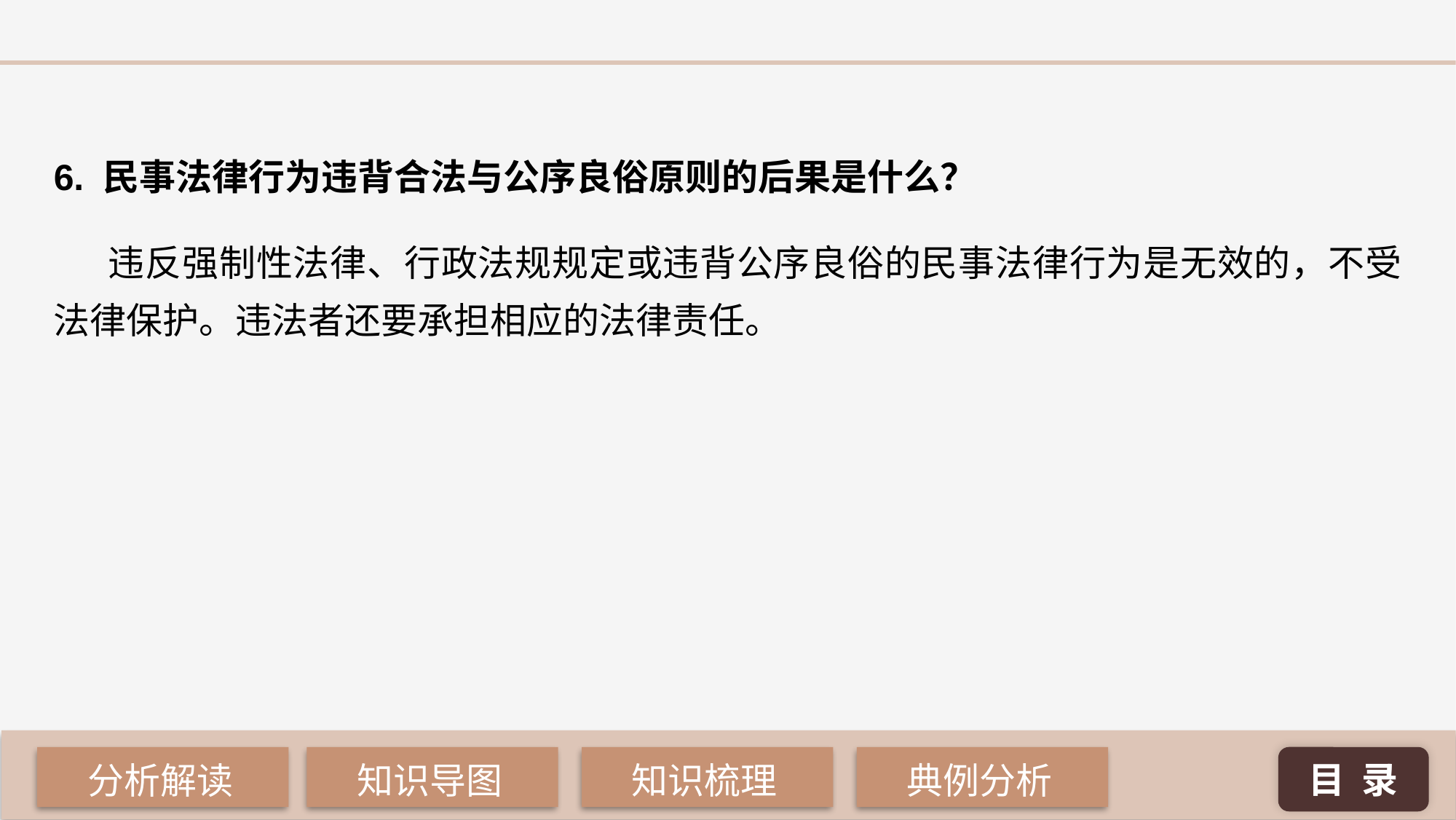

6. 民事法律行为违背合法与公序良俗原则的后果是什么？
违反强制性法律、行政法规规定或违背公序良俗的民事法律行为是无效的，不受法律保护。违法者还要承担相应的法律责任。